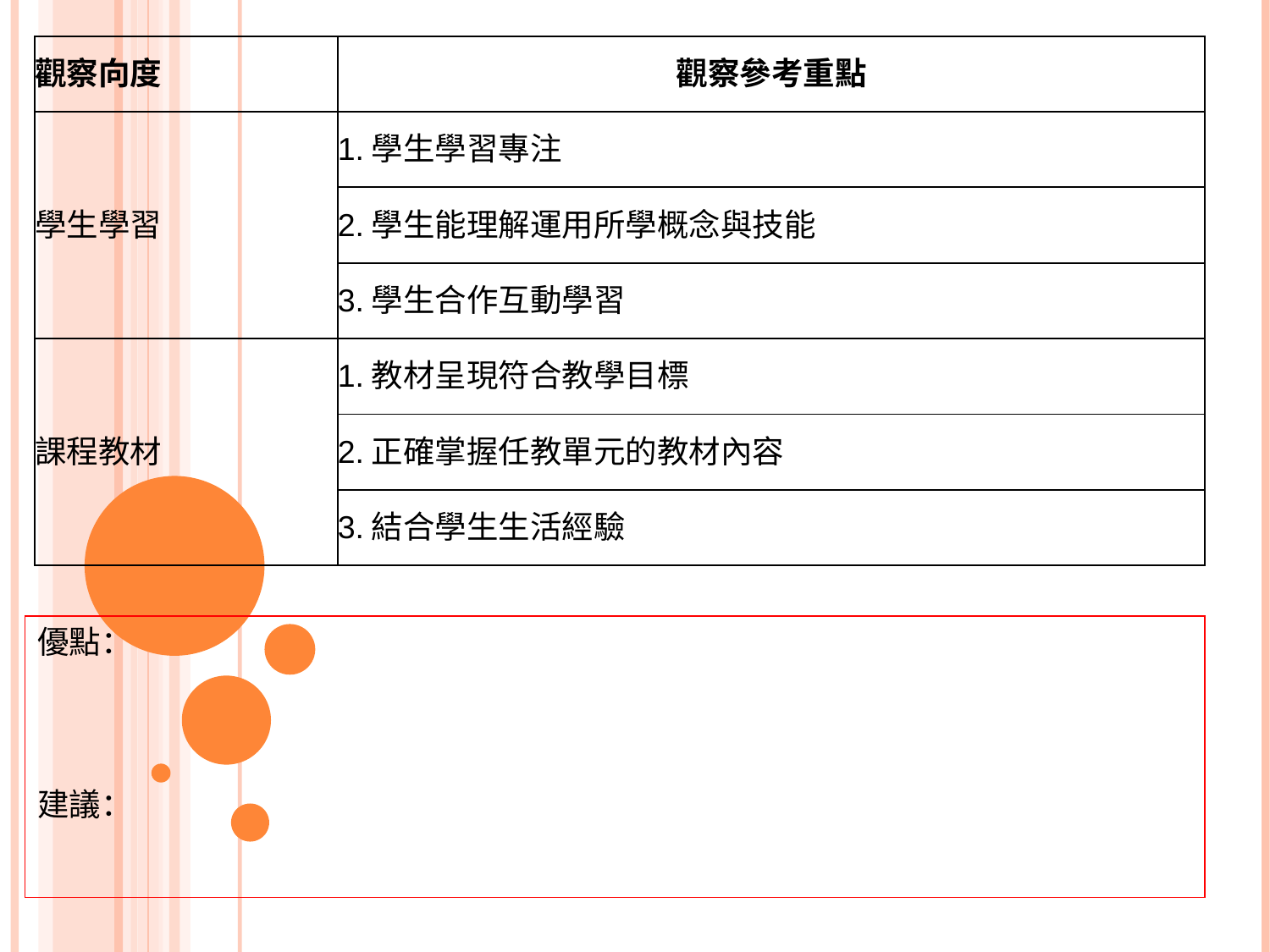

| 觀察向度 | 觀察參考重點 |
| --- | --- |
| 學生學習 | 1.學生學習專注 |
|  | 2.學生能理解運用所學概念與技能 |
|  | 3.學生合作互動學習 |
| 課程教材 | 1.教材呈現符合教學目標 |
|  | 2.正確掌握任教單元的教材內容 |
|  | 3.結合學生生活經驗 |
優點：

建議：